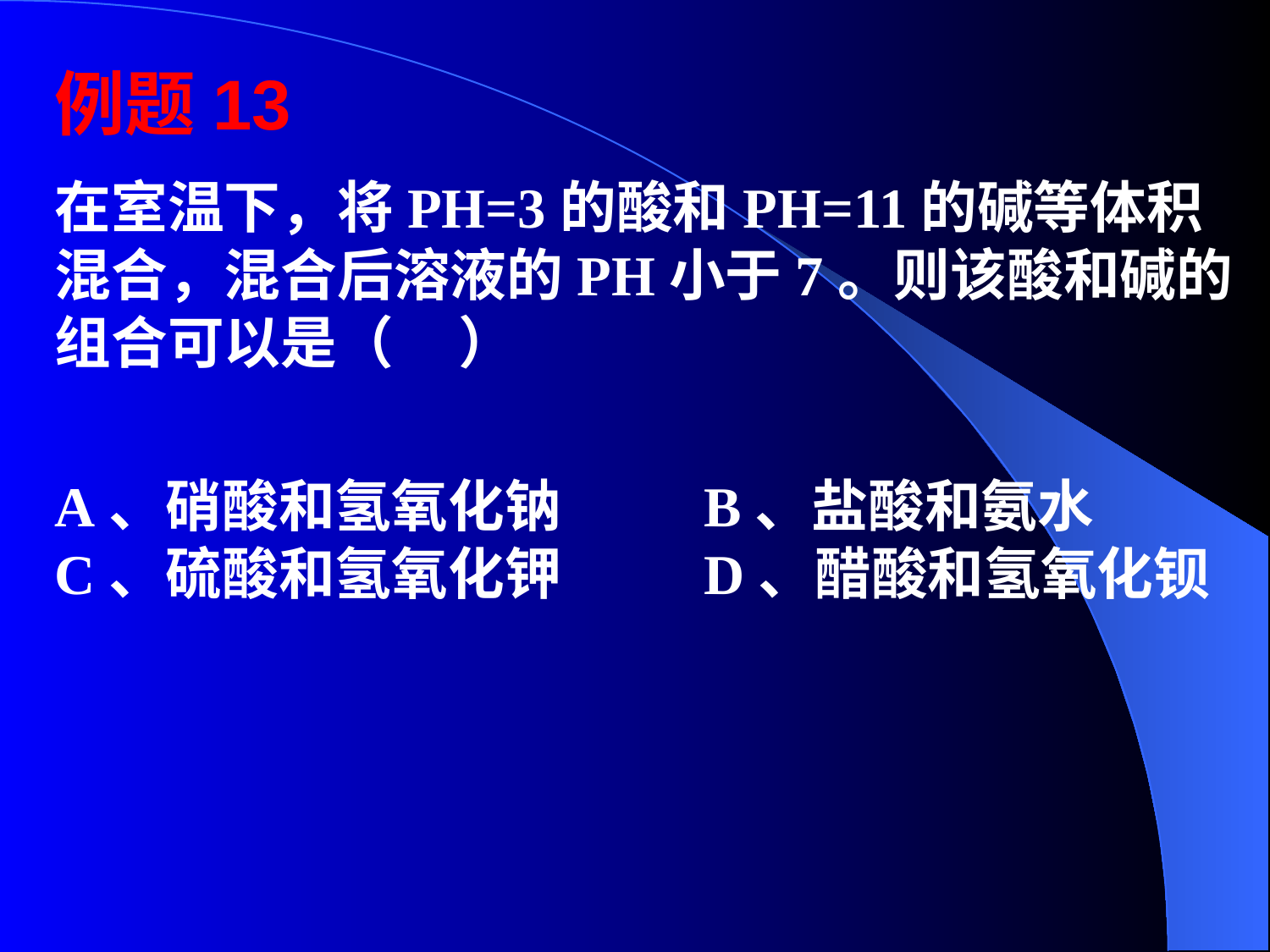

例题13
在室温下，将PH=3的酸和PH=11的碱等体积混合，混合后溶液的PH小于7。则该酸和碱的组合可以是（     ）
A、硝酸和氢氧化钠          B、盐酸和氨水    
C、硫酸和氢氧化钾          D、醋酸和氢氧化钡

34